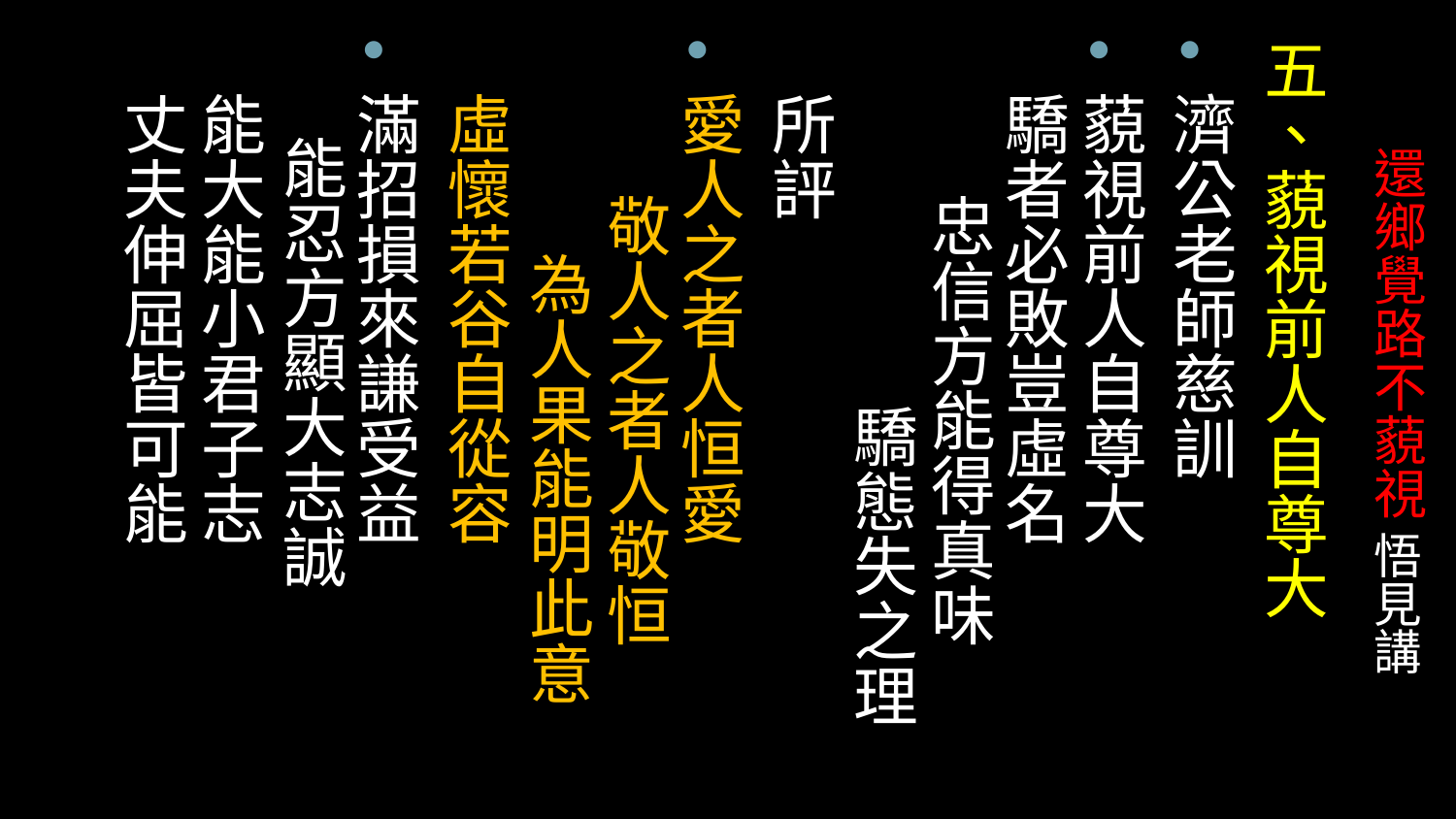

五、藐視前人自尊大
濟公老師慈訓
藐視前人自尊大
驕者必敗豈虛名                        忠信方能得真味                           　驕態失之理所評
愛人之者人恒愛　                    敬人之者人敬恒　                 為人果能明此意
虛懷若谷自從容
滿招損來謙受益　                能忍方顯大志誠
能大能小君子志　             丈夫伸屈皆可能

# 還鄉覺路不藐視 悟見講